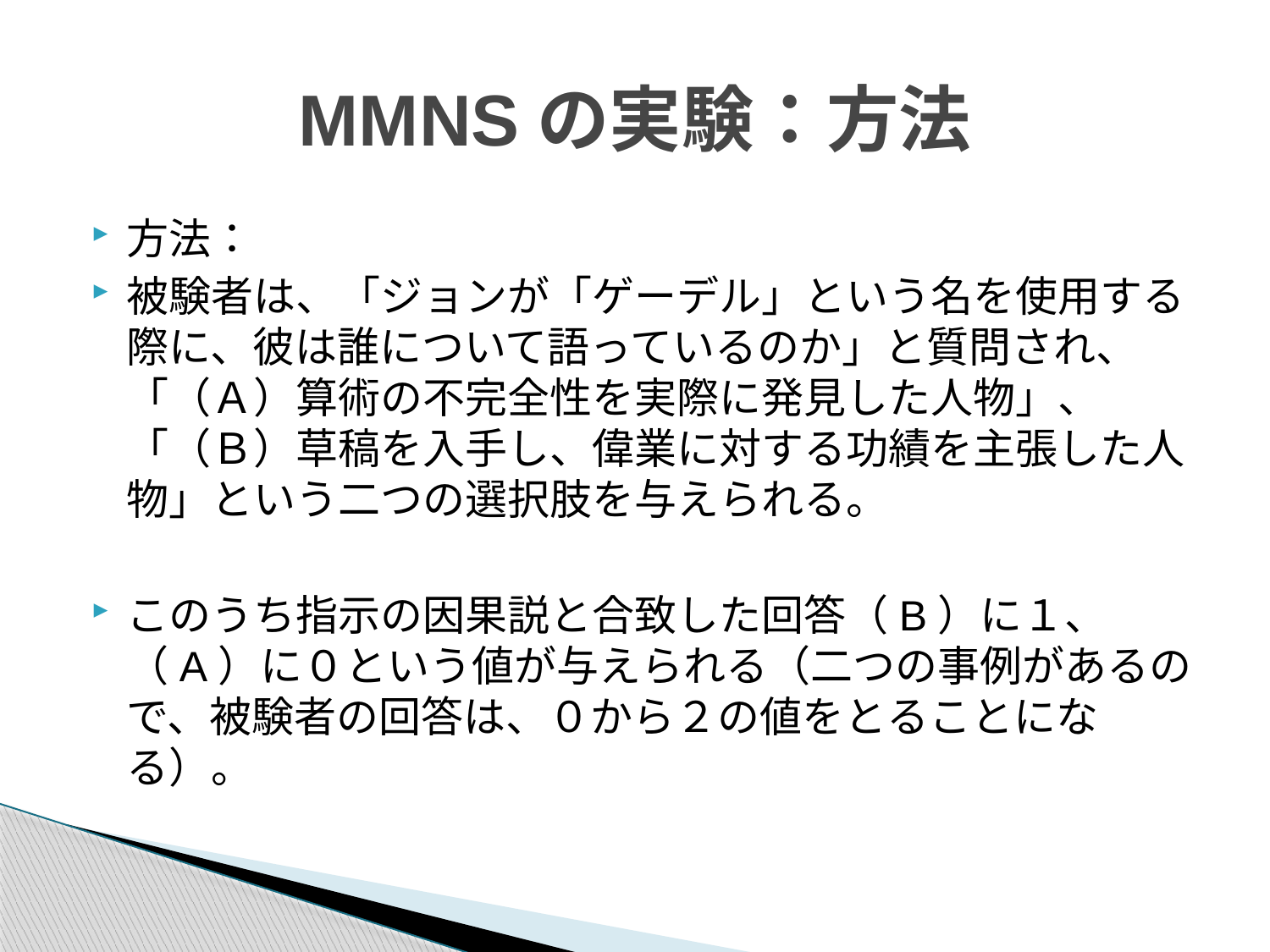

# MMNSの実験：方法
方法：
被験者は、「ジョンが「ゲーデル」という名を使用する際に、彼は誰について語っているのか」と質問され、「（Ａ）算術の不完全性を実際に発見した人物」、「（Ｂ）草稿を入手し、偉業に対する功績を主張した人物」という二つの選択肢を与えられる。

このうち指示の因果説と合致した回答（B）に１、（A）に０という値が与えられる（二つの事例があるので、被験者の回答は、０から２の値をとることになる）。